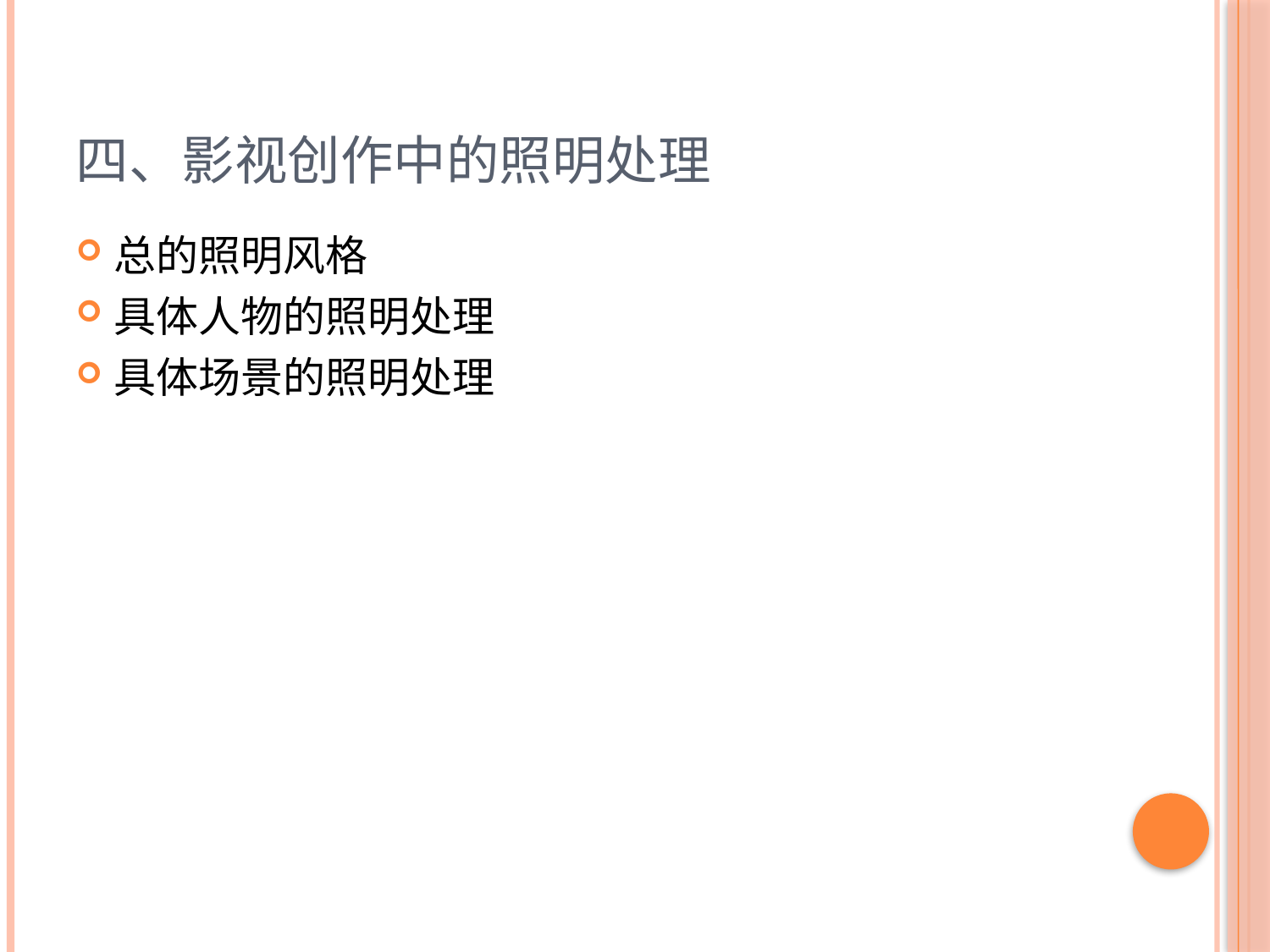

# 四、影视创作中的照明处理
总的照明风格
具体人物的照明处理
具体场景的照明处理